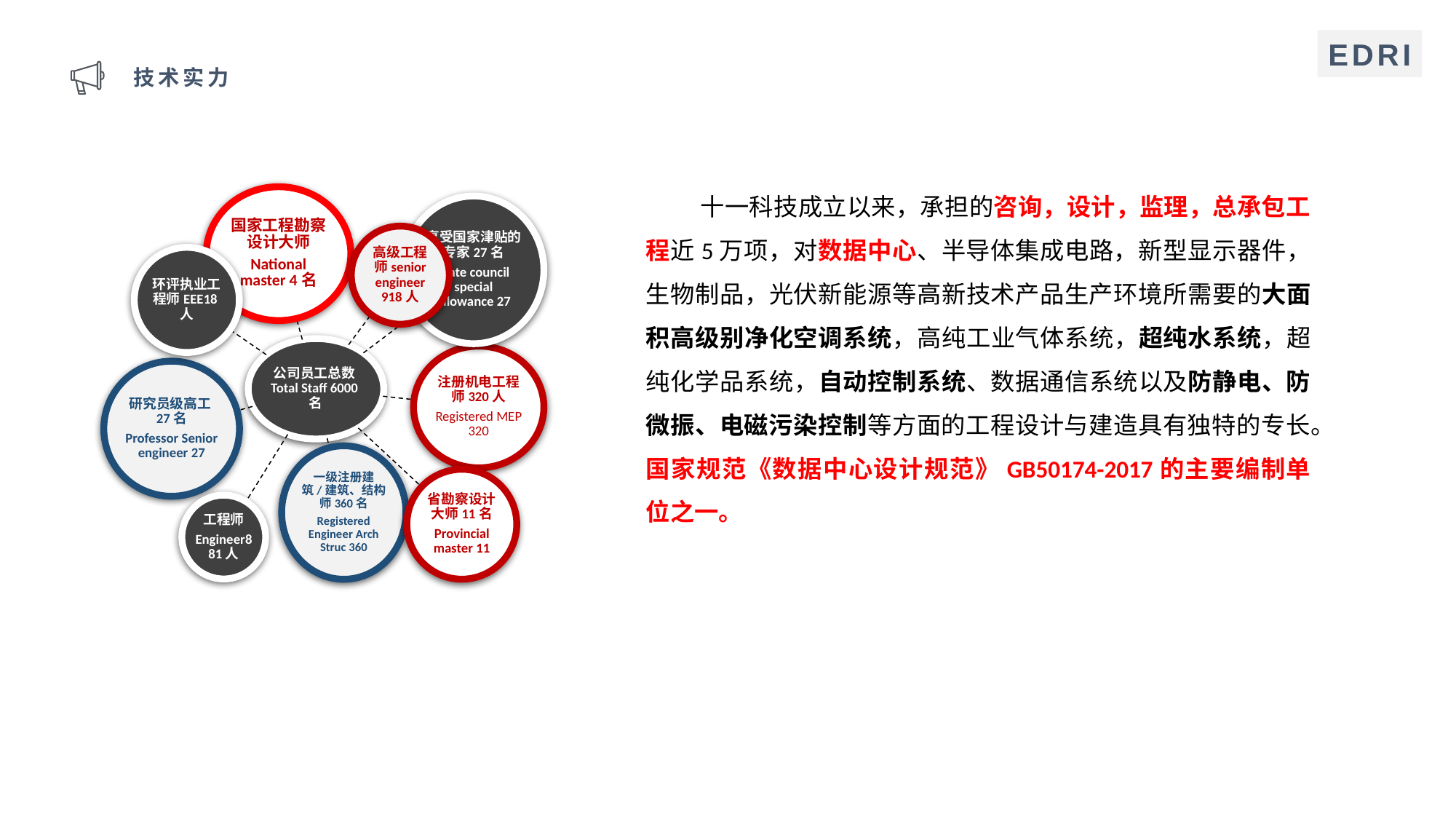

EDRI
技术实力

十一科技成立以来，承担的咨询，设计，监理，总承包工程近5万项，对数据中心、半导体集成电路，新型显示器件，生物制品，光伏新能源等高新技术产品生产环境所需要的大面积高级别净化空调系统，高纯工业气体系统，超纯水系统，超纯化学品系统，自动控制系统、数据通信系统以及防静电、防微振、电磁污染控制等方面的工程设计与建造具有独特的专长。国家规范《数据中心设计规范》GB50174-2017的主要编制单位之一。
公司员工总数Total Staff 6000名

国家工程勘察设计大师
National master 4名

一级注册建筑/建筑、结构师360名
Registered Engineer Arch Struc 360

注册机电工程师320人
Registered MEP 320

省勘察设计大师11名
Provincial master 11

享受国家津贴的专家27名
State council special allowance 27

高级工程师senior engineer 918人

研究员级高工27名
Professor Senior engineer 27

工程师
Engineer881人

环评执业工程师EEE18人